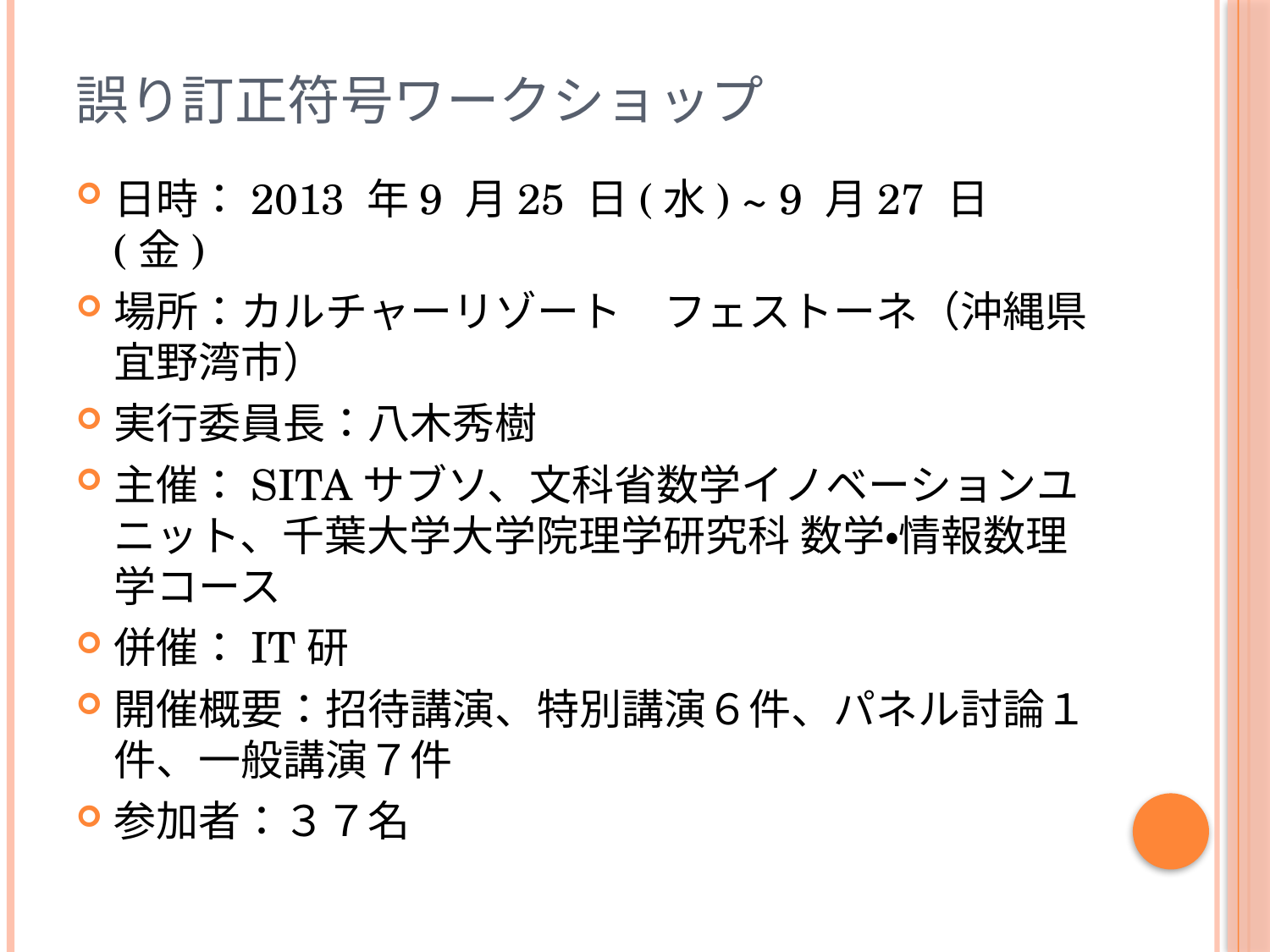

# 誤り訂正符号ワークショップ
日時：2013 年9 月25 日(水) ~ 9 月27 日(金)
場所：カルチャーリゾート　フェストーネ（沖縄県宜野湾市）
実行委員長：八木秀樹
主催：SITAサブソ、文科省数学イノベーションユニット、千葉大学大学院理学研究科 数学・情報数理学コース
併催：IT研
開催概要：招待講演、特別講演６件、パネル討論１件、一般講演７件
参加者：３７名